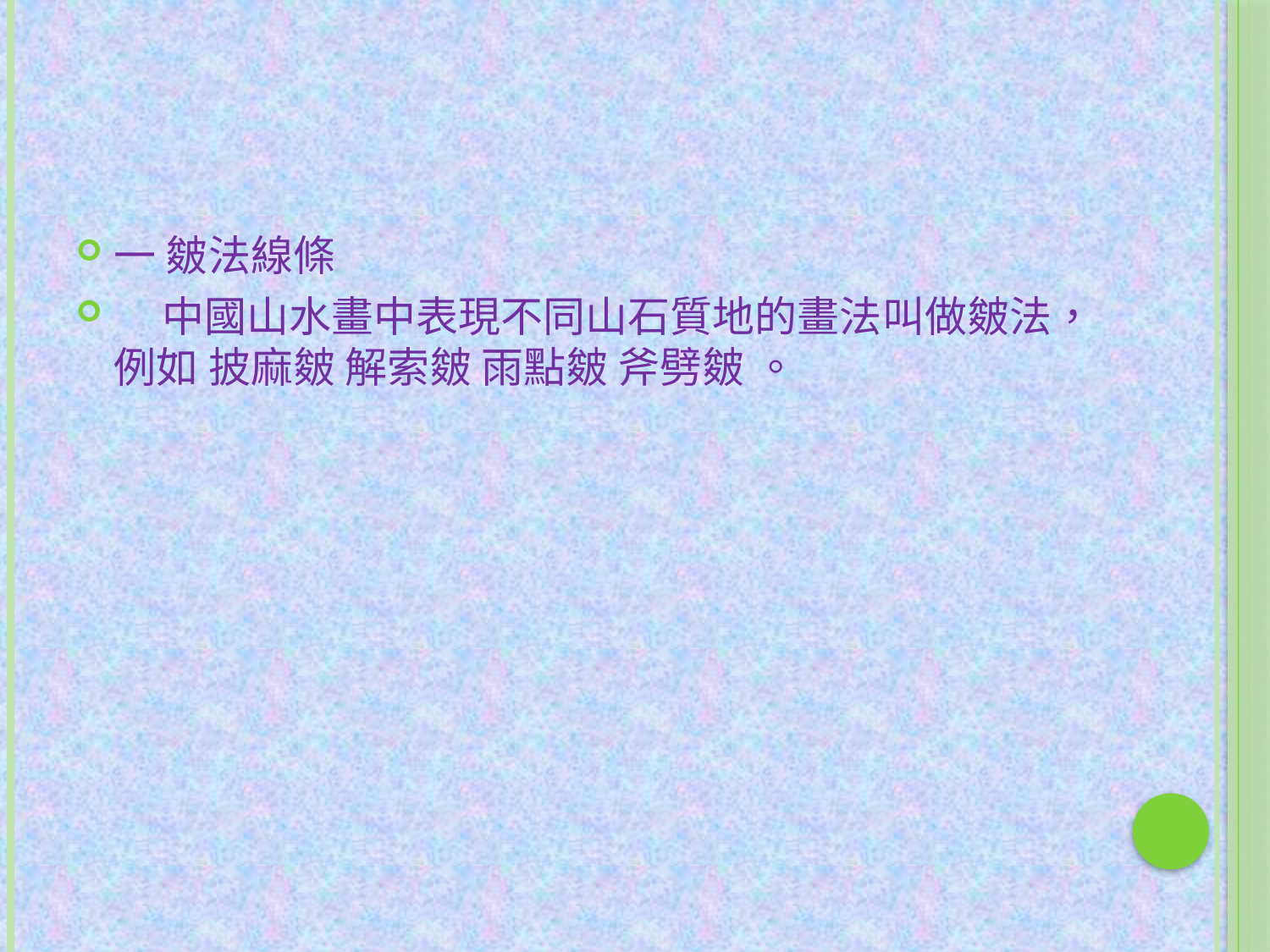

#
一 皴法線條
    中國山水畫中表現不同山石質地的畫法叫做皴法，例如 披麻皴 解索皴 雨點皴 斧劈皴 。